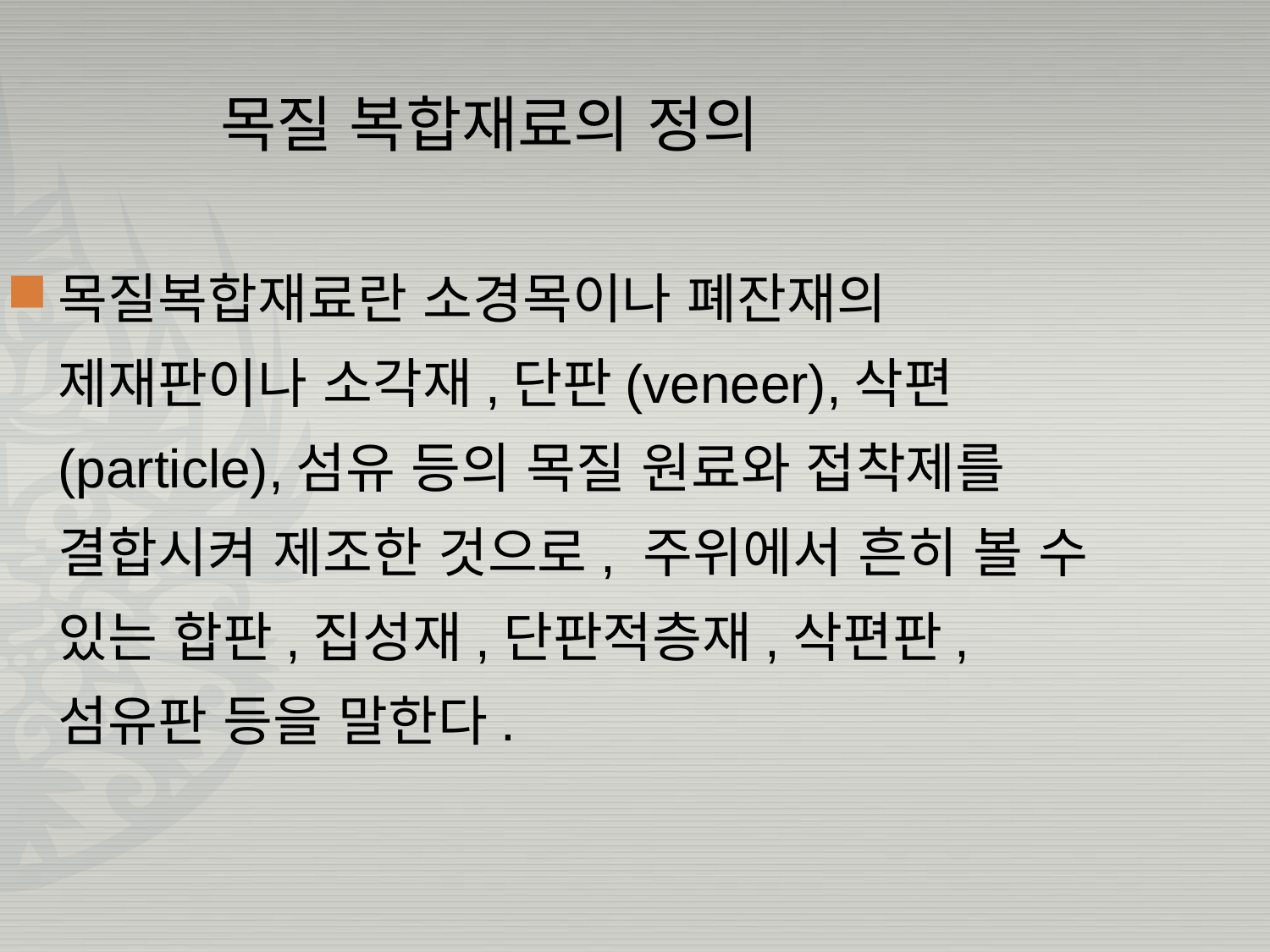

목질 복합재료의 정의

목질복합재료란 소경목이나 폐잔재의 제재판이나 소각재,단판(veneer),삭편(particle),섬유 등의 목질 원료와 접착제를 결합시켜 제조한 것으로, 주위에서 흔히 볼 수 있는 합판,집성재,단판적층재,삭편판,섬유판 등을 말한다.